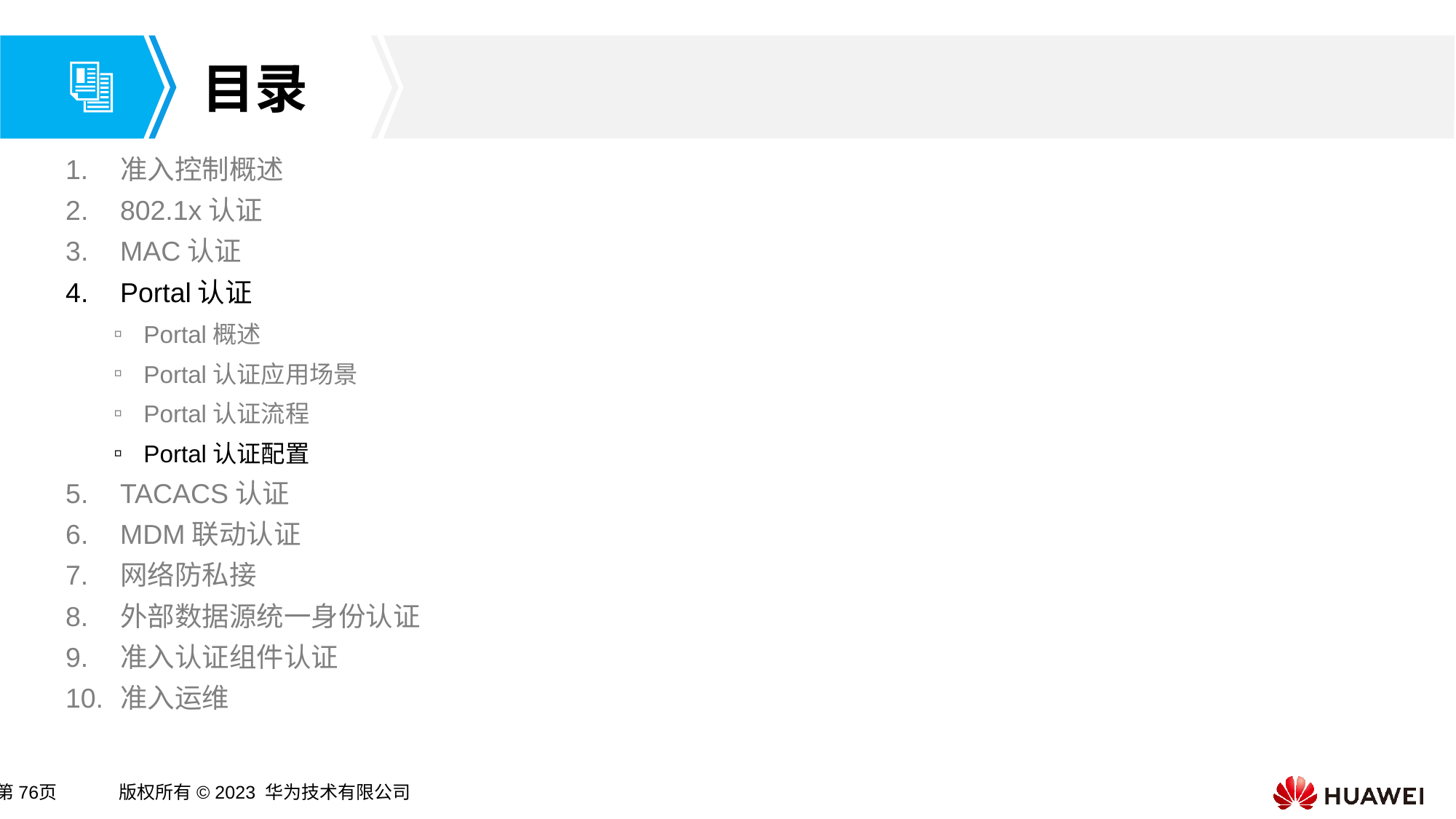

准入控制概述
802.1x认证
MAC认证
Portal认证
Portal概述
Portal认证应用场景
Portal认证流程
Portal认证配置
TACACS认证
MDM联动认证
网络防私接
外部数据源统一身份认证
准入认证组件认证
准入运维